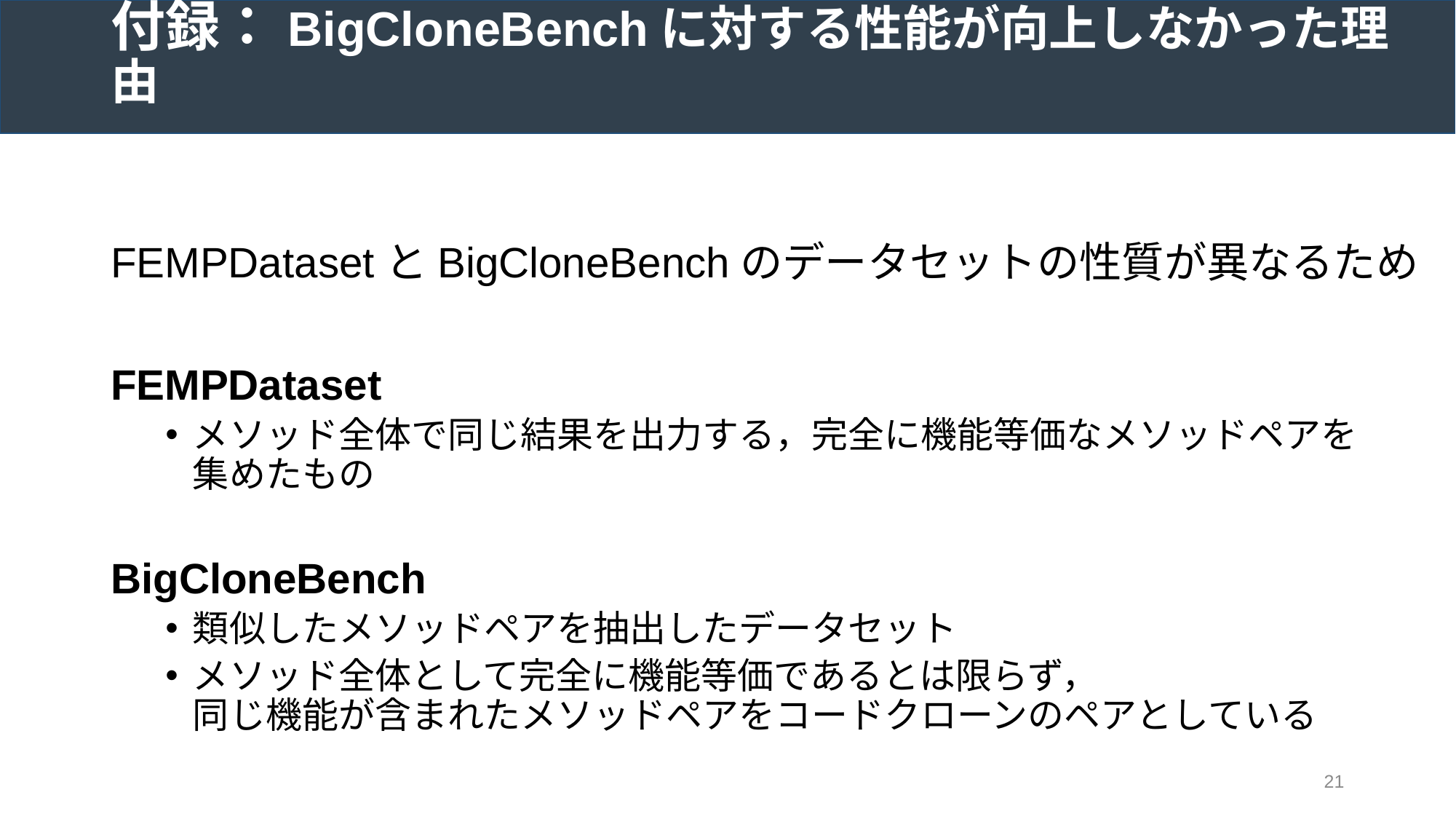

# 付録：BigCloneBenchに対する性能が向上しなかった理由

FEMPDatasetとBigCloneBenchのデータセットの性質が異なるため

FEMPDataset
メソッド全体で同じ結果を出力する，完全に機能等価なメソッドペアを
集めたもの

BigCloneBench
類似したメソッドペアを抽出したデータセット
メソッド全体として完全に機能等価であるとは限らず，
同じ機能が含まれたメソッドペアをコードクローンのペアとしている
21